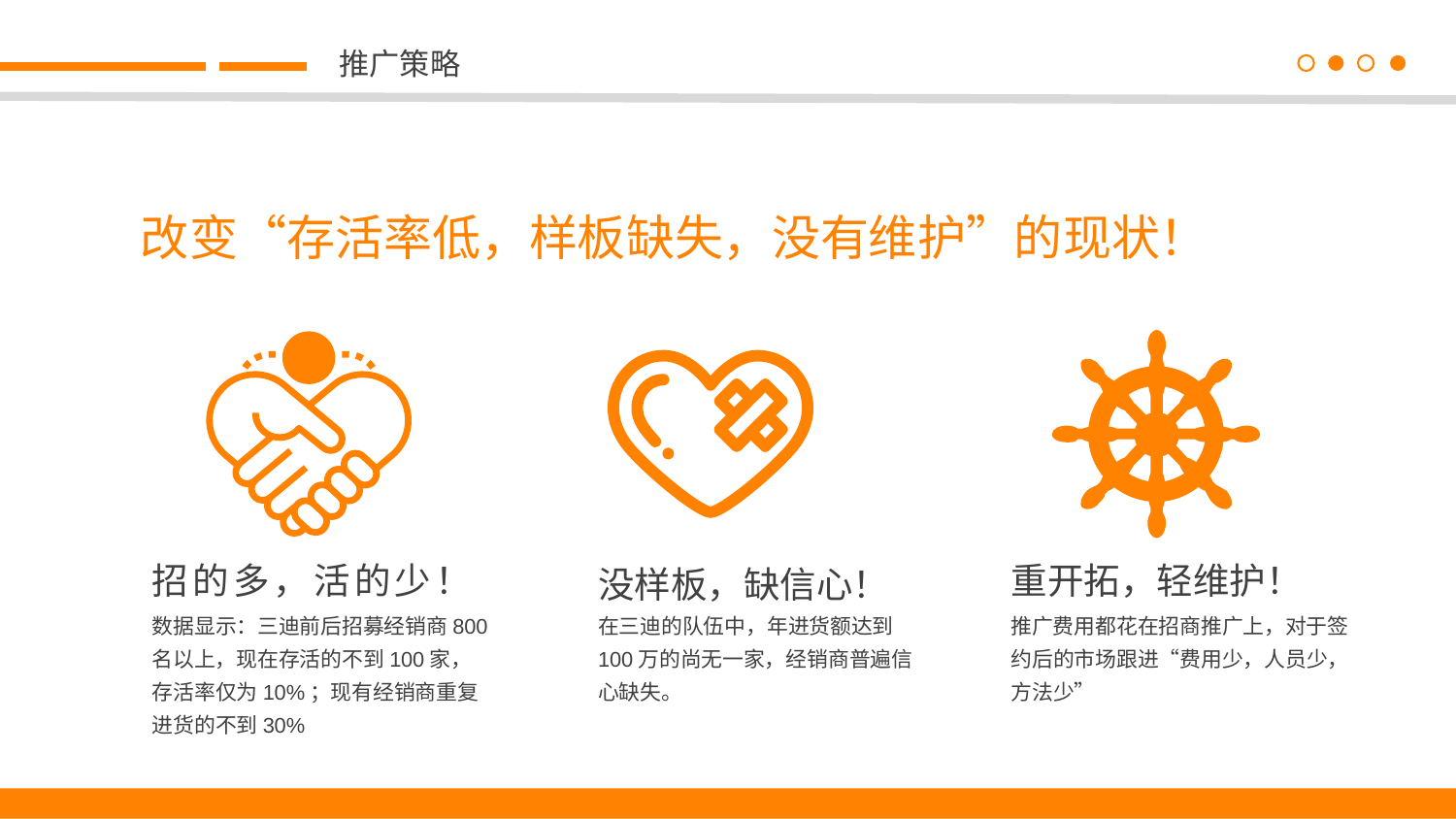

推广策略
改变“存活率低，样板缺失，没有维护”的现状！

招的多，活的少！
重开拓，轻维护！
没样板，缺信心！
数据显示：三迪前后招募经销商800名以上，现在存活的不到100家，存活率仅为10%；现有经销商重复进货的不到30%
在三迪的队伍中，年进货额达到100万的尚无一家，经销商普遍信心缺失。
推广费用都花在招商推广上，对于签约后的市场跟进“费用少，人员少，方法少”